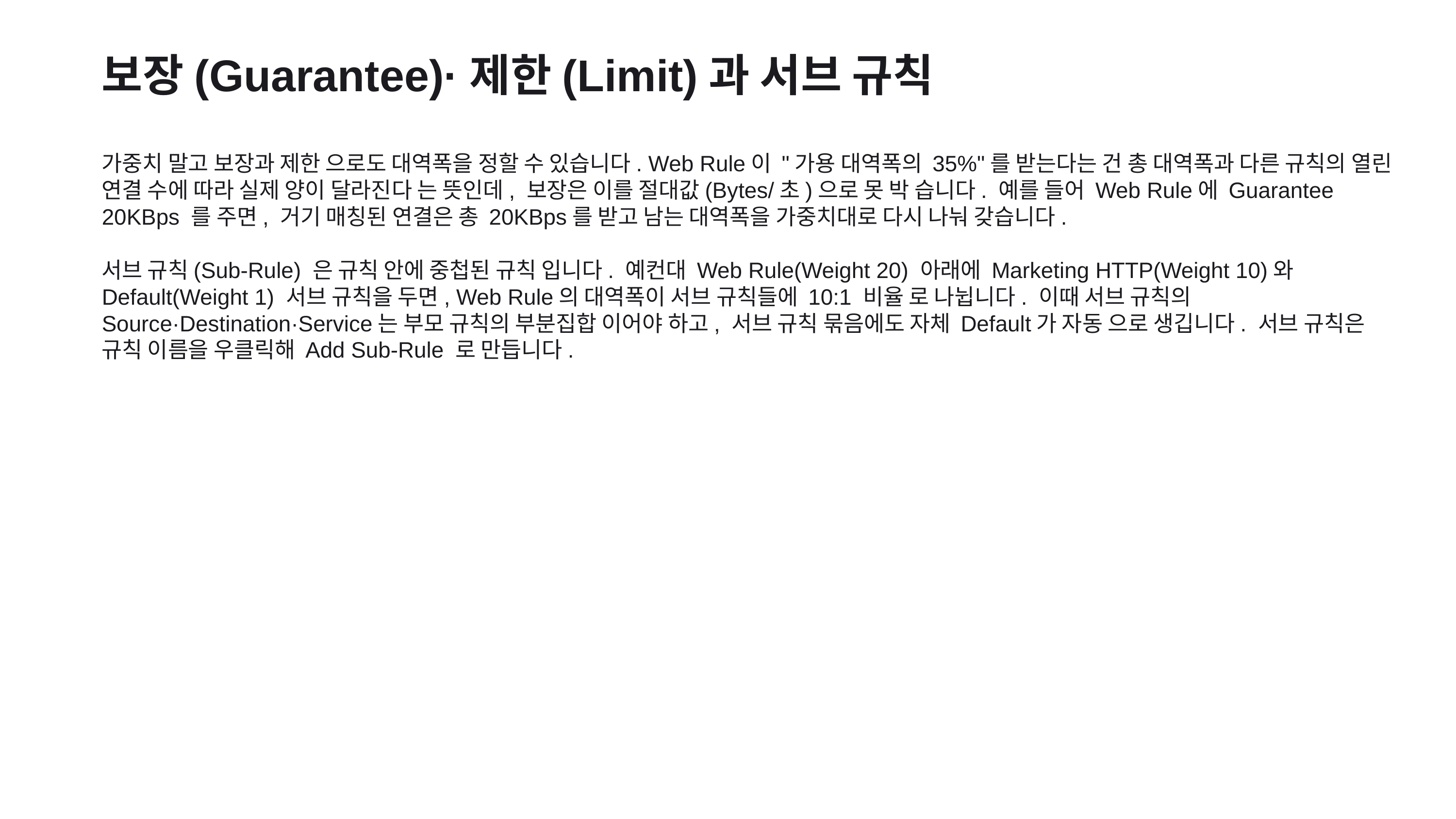

보장(Guarantee)·제한(Limit)과 서브 규칙
가중치 말고 보장과 제한 으로도 대역폭을 정할 수 있습니다. Web Rule이 "가용 대역폭의 35%"를 받는다는 건 총 대역폭과 다른 규칙의 열린 연결 수에 따라 실제 양이 달라진다 는 뜻인데, 보장은 이를 절대값(Bytes/초)으로 못 박 습니다. 예를 들어 Web Rule에 Guarantee 20KBps 를 주면, 거기 매칭된 연결은 총 20KBps를 받고 남는 대역폭을 가중치대로 다시 나눠 갖습니다.

서브 규칙(Sub-Rule) 은 규칙 안에 중첩된 규칙 입니다. 예컨대 Web Rule(Weight 20) 아래에 Marketing HTTP(Weight 10)와 Default(Weight 1) 서브 규칙을 두면, Web Rule의 대역폭이 서브 규칙들에 10:1 비율 로 나뉩니다. 이때 서브 규칙의 Source·Destination·Service는 부모 규칙의 부분집합 이어야 하고, 서브 규칙 묶음에도 자체 Default가 자동 으로 생깁니다. 서브 규칙은 규칙 이름을 우클릭해 Add Sub-Rule 로 만듭니다.